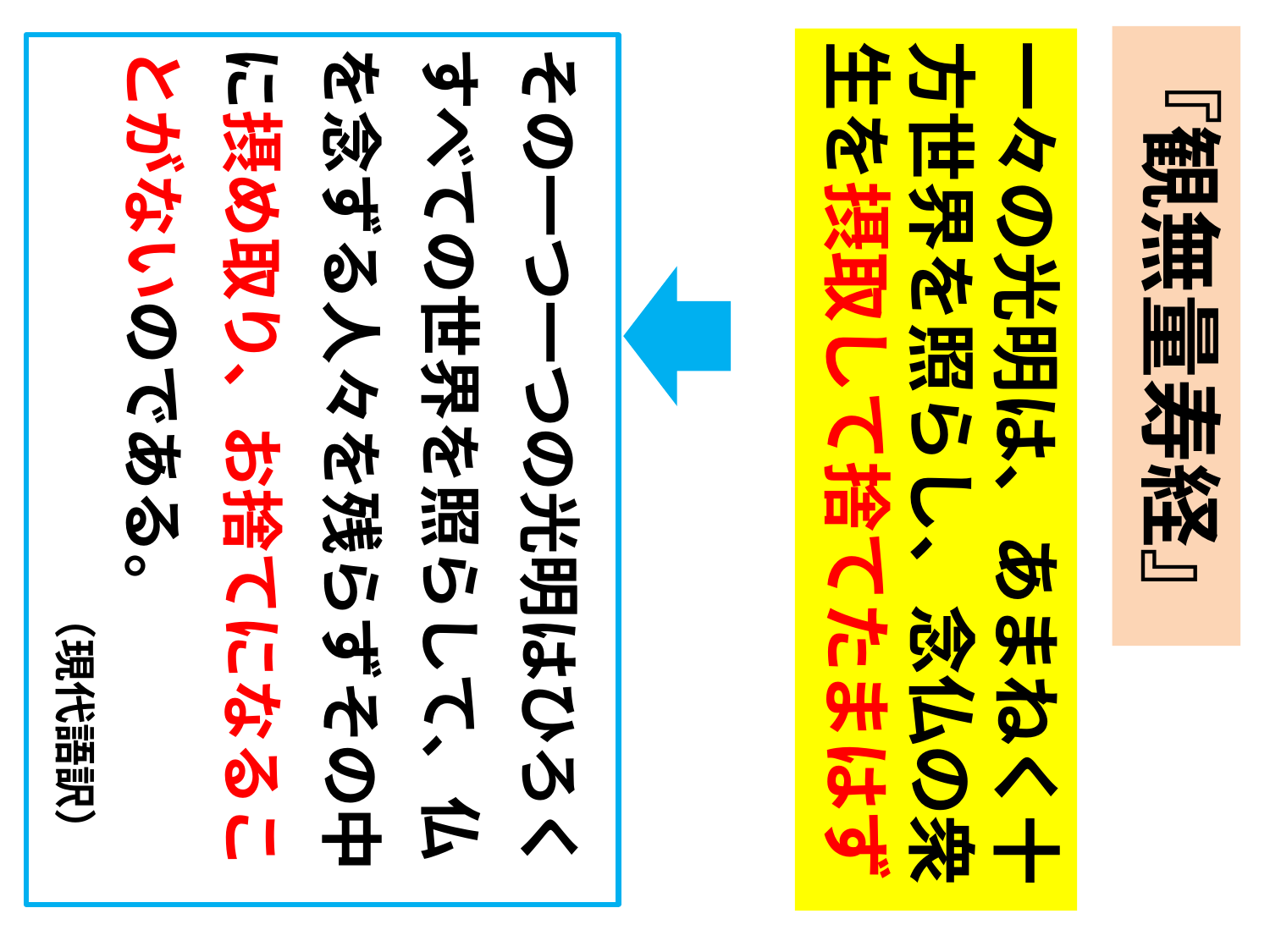

『観無量寿経』
一々の光明は、あまねく十方世界を照らし、念仏の衆生を摂取して捨てたまはず
その一つ一つの光明はひろくすべての世界を照らして、仏を念ずる人々を残らずその中に摂め取り、お捨てになることがないのである。
　　　　　　　　　　　　　（現代語訳）